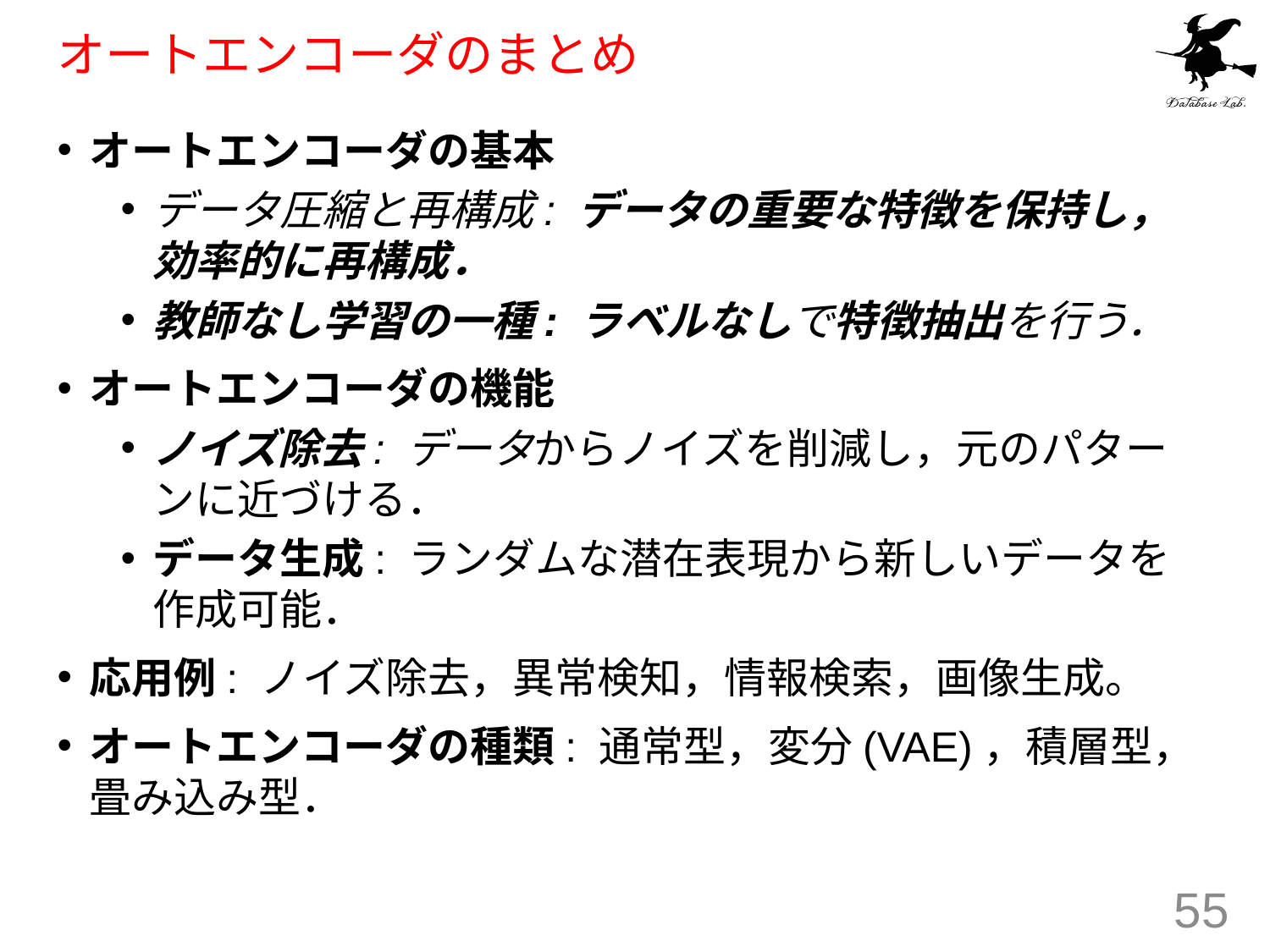

# オートエンコーダのまとめ
オートエンコーダの基本
データ圧縮と再構成: データの重要な特徴を保持し，効率的に再構成．
教師なし学習の一種: ラベルなしで特徴抽出を行う．
オートエンコーダの機能
ノイズ除去: データからノイズを削減し，元のパターンに近づける．
データ生成: ランダムな潜在表現から新しいデータを作成可能．
応用例: ノイズ除去，異常検知，情報検索，画像生成。
オートエンコーダの種類: 通常型，変分(VAE)，積層型，畳み込み型．
55